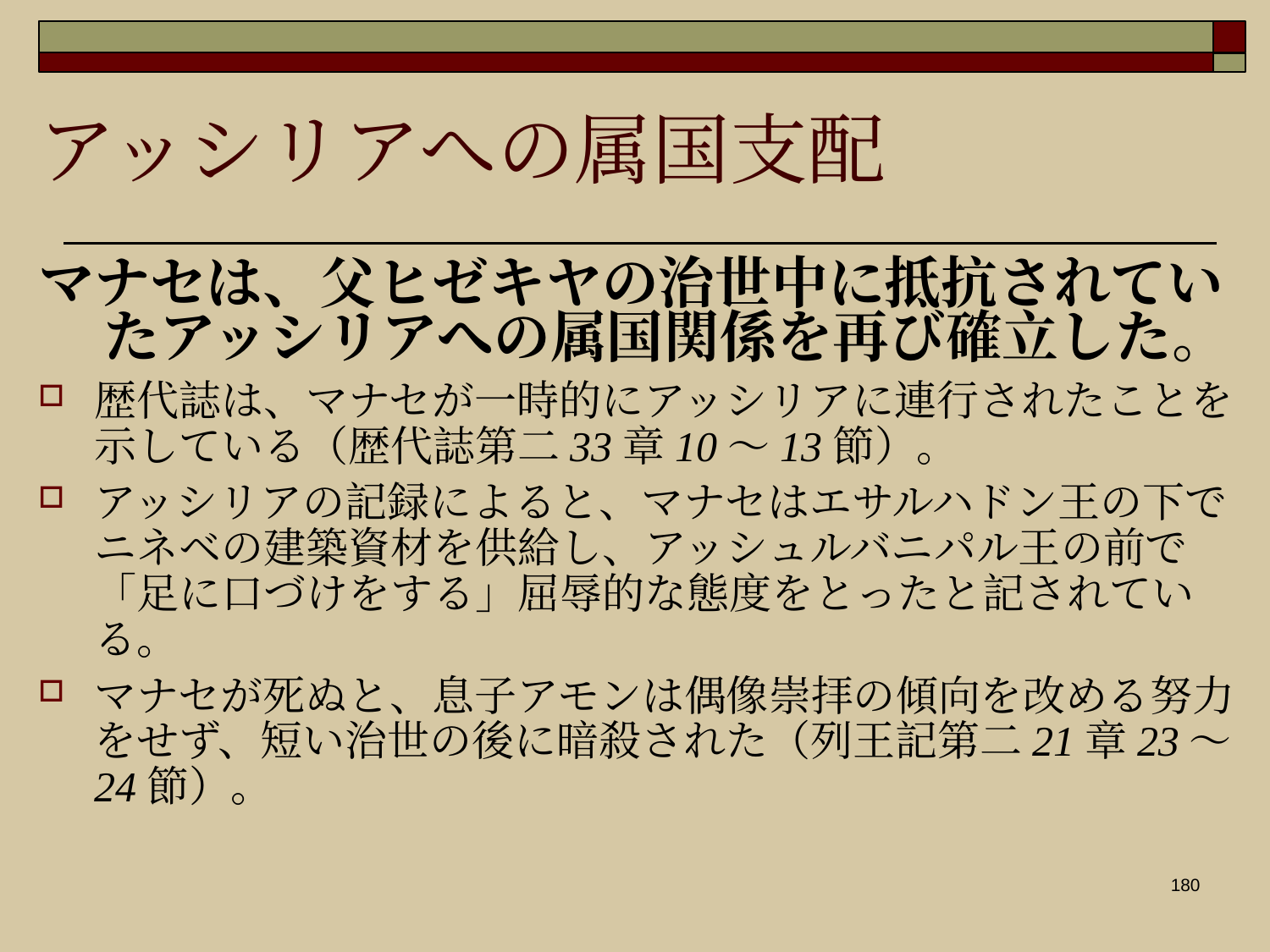

アッシリアへの属国支配
マナセは、父ヒゼキヤの治世中に抵抗されていたアッシリアへの属国関係を再び確立した。
歴代誌は、マナセが一時的にアッシリアに連行されたことを示している（歴代誌第二33章10～13節）。
アッシリアの記録によると、マナセはエサルハドン王の下でニネベの建築資材を供給し、アッシュルバニパル王の前で「足に口づけをする」屈辱的な態度をとったと記されている。
マナセが死ぬと、息子アモンは偶像崇拝の傾向を改める努力をせず、短い治世の後に暗殺された（列王記第二21章23～24節）。
180